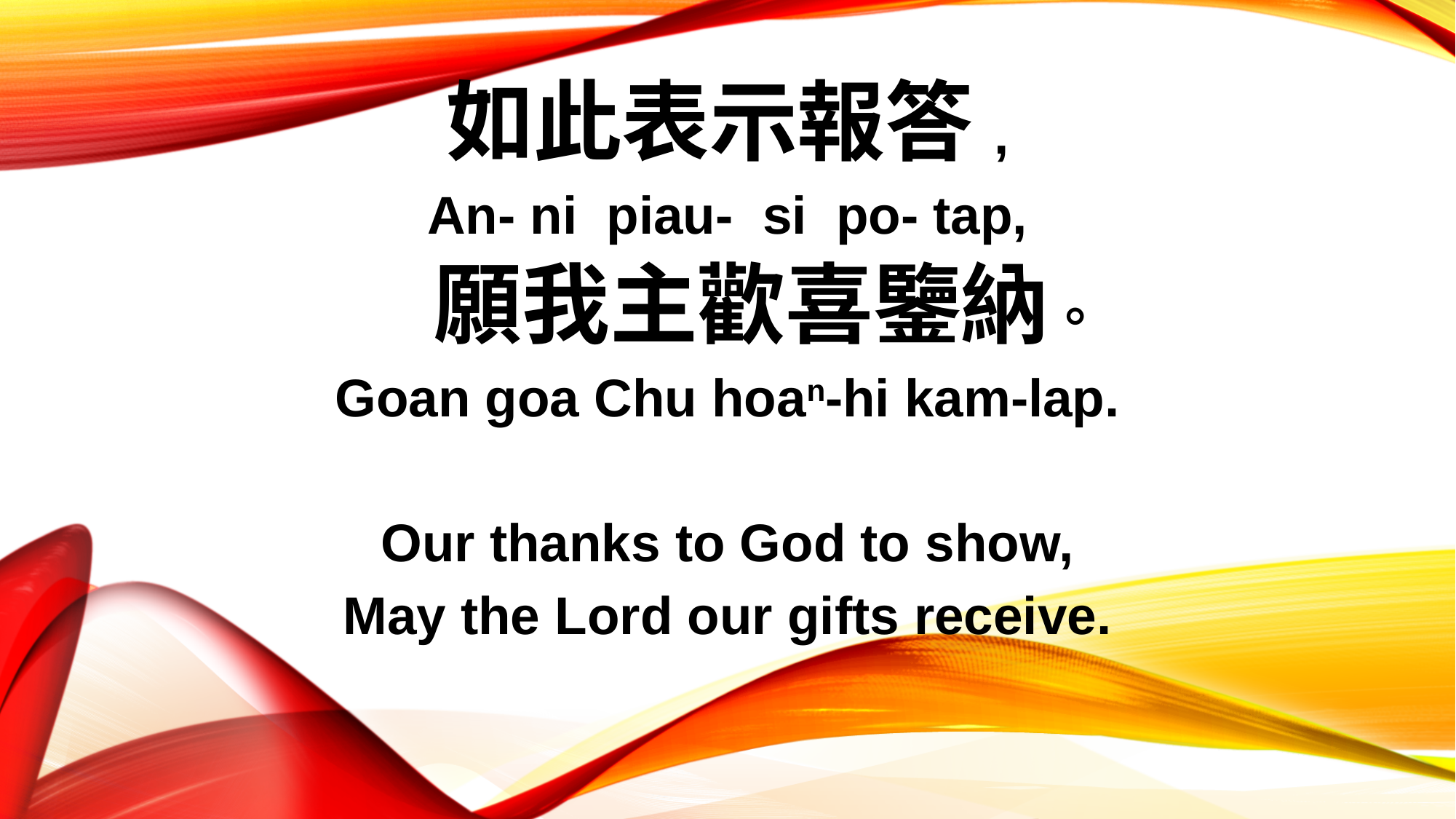

如此表示報答,
An- ni  piau-  si  po- tap,
   願我主歡喜鑒納。
Goan goa Chu hoan-hi kam-lap.

Our thanks to God to show,
May the Lord our gifts receive.